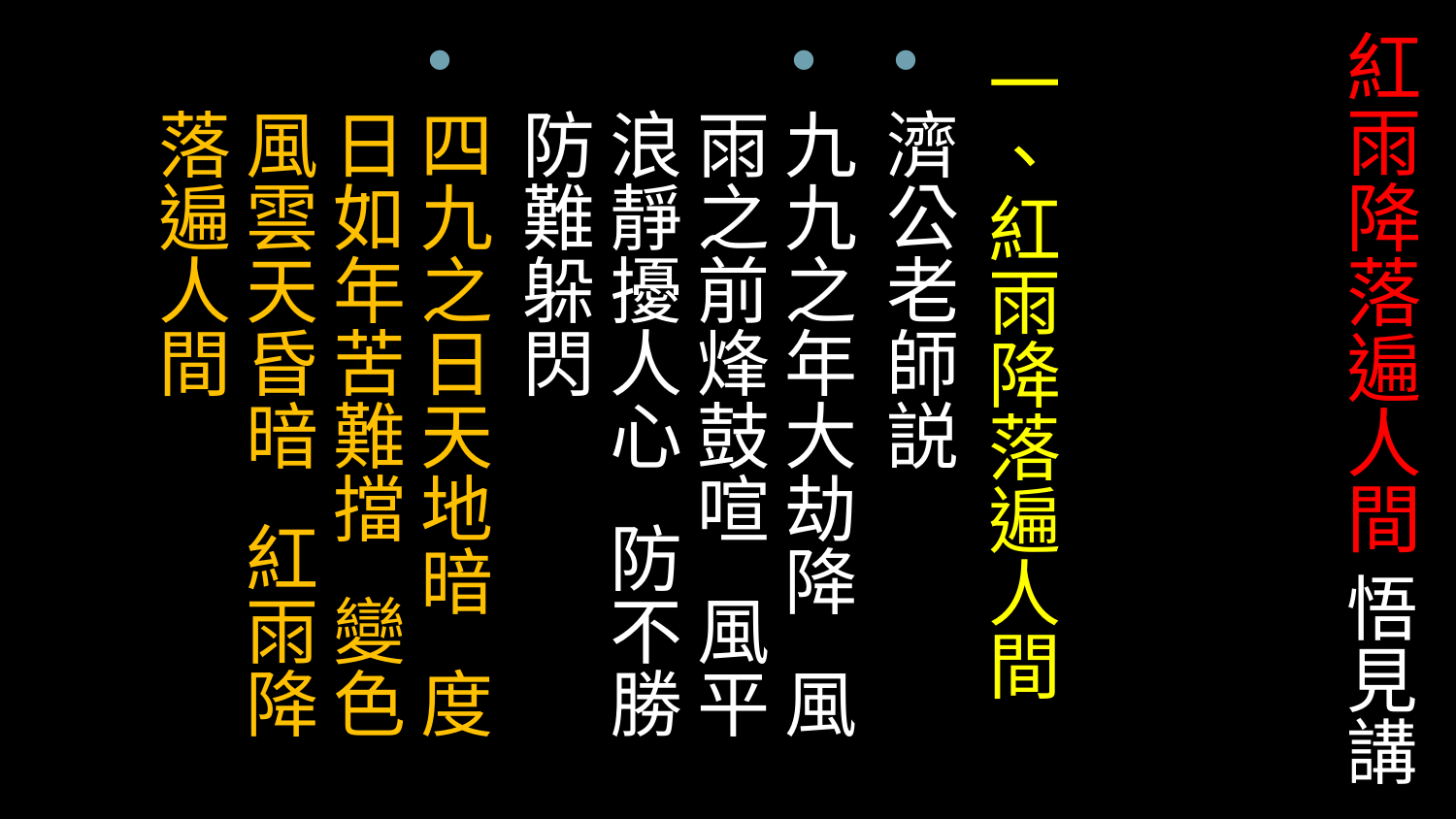

# 紅雨降落遍人間 悟見講
一、紅雨降落遍人間
濟公老師説
九九之年大劫降   風雨之前烽鼓喧   風平浪靜擾人心   防不勝防難躲閃
四九之日天地暗   度日如年苦難擋   變色風雲天昏暗   紅雨降落遍人間